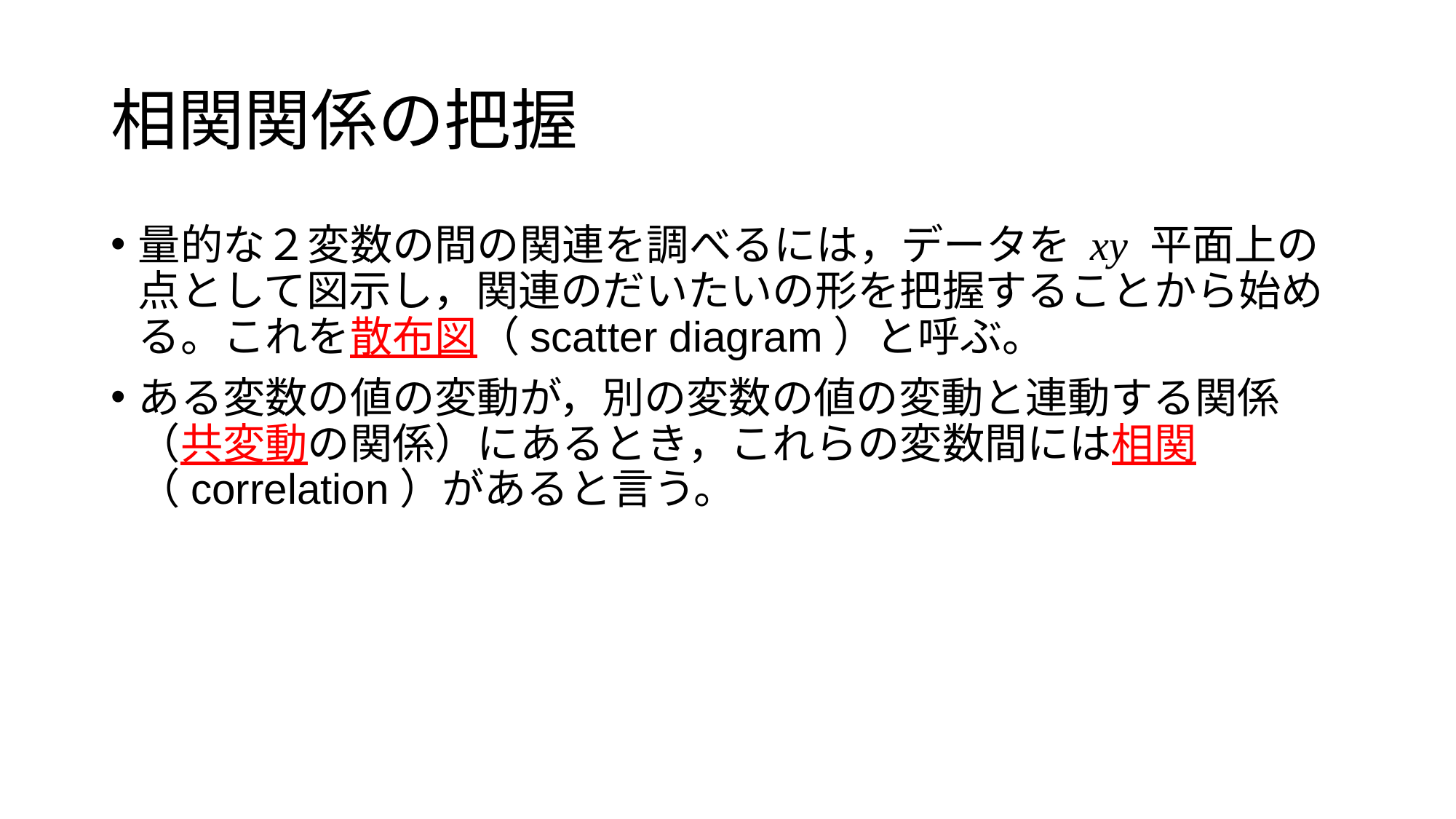

# 相関関係の把握
量的な２変数の間の関連を調べるには，データを xy 平面上の点として図示し，関連のだいたいの形を把握することから始める。これを散布図（scatter diagram）と呼ぶ。
ある変数の値の変動が，別の変数の値の変動と連動する関係（共変動の関係）にあるとき，これらの変数間には相関（correlation）があると言う。